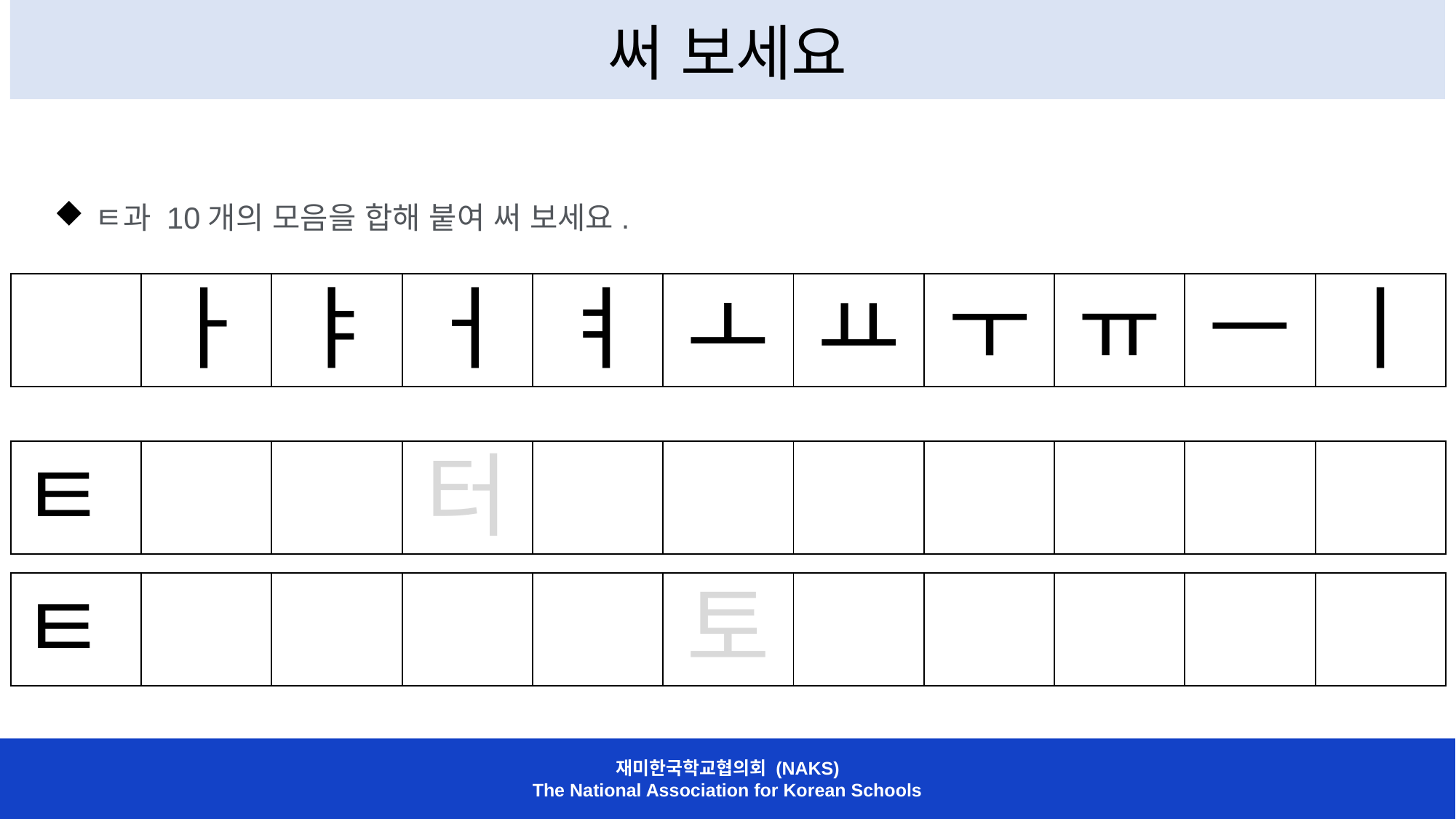

써 보세요
ㅌ과 10개의 모음을 합해 붙여 써 보세요.
|  | ㅏ | ㅑ | ㅓ | ㅕ | ㅗ | ㅛ | ㅜ | ㅠ | ㅡ | ㅣ |
| --- | --- | --- | --- | --- | --- | --- | --- | --- | --- | --- |
| ㅌ |  |  | 터 |  |  |  |  |  |  |  |
| --- | --- | --- | --- | --- | --- | --- | --- | --- | --- | --- |
| ㅌ |  |  |  |  | 토 |  |  |  |  |  |
| --- | --- | --- | --- | --- | --- | --- | --- | --- | --- | --- |
재미한국학교협의회 (NAKS)
The National Association for Korean Schools